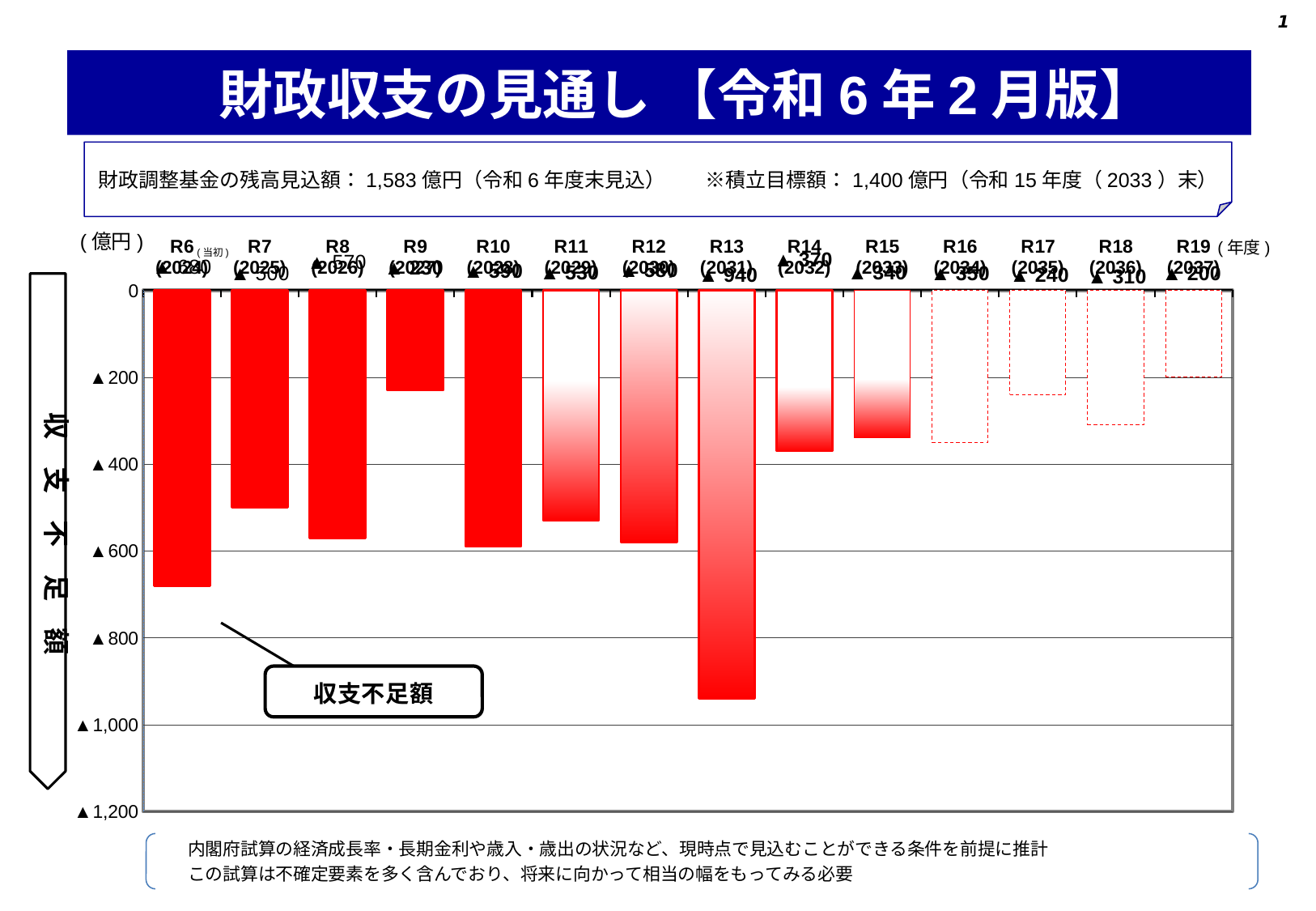

1
# 財政収支の見通し 【令和6年2月版】

財政調整基金の残高見込額：1,583億円（令和6年度末見込）　　※積立目標額：1,400億円（令和15年度（2033）末）
(億円)

### Chart

| Category |  |  |
|---|---|---|
| R6
(2024) | -680.0 | None |
| R7
(2025) | -500.0 | None |
| R8
(2026) | -570.0 | None |
| R9
(2027) | -230.0 | None |
| R10
(2028) | -590.0 | None |
| R11
(2029) | -530.0 | None |
| R12
(2030) | -580.0 | None |
| R13
(2031) | -940.0 | None |
| R14
(2032) | -370.0 | None |
| R15
(2033) | -340.0 | None |
| R16
(2034) | -350.0 | None |
| R17
(2035) | -240.0 | None |
| R18
(2036) | -310.0 | None |
| R19
(2037) | -200.0 | None |
(年度)
(当初)
収　支　不　足　額

      内閣府試算の経済成長率・長期金利や歳入・歳出の状況など、現時点で見込むことができる条件を前提に推計
      この試算は不確定要素を多く含んでおり、将来に向かって相当の幅をもってみる必要